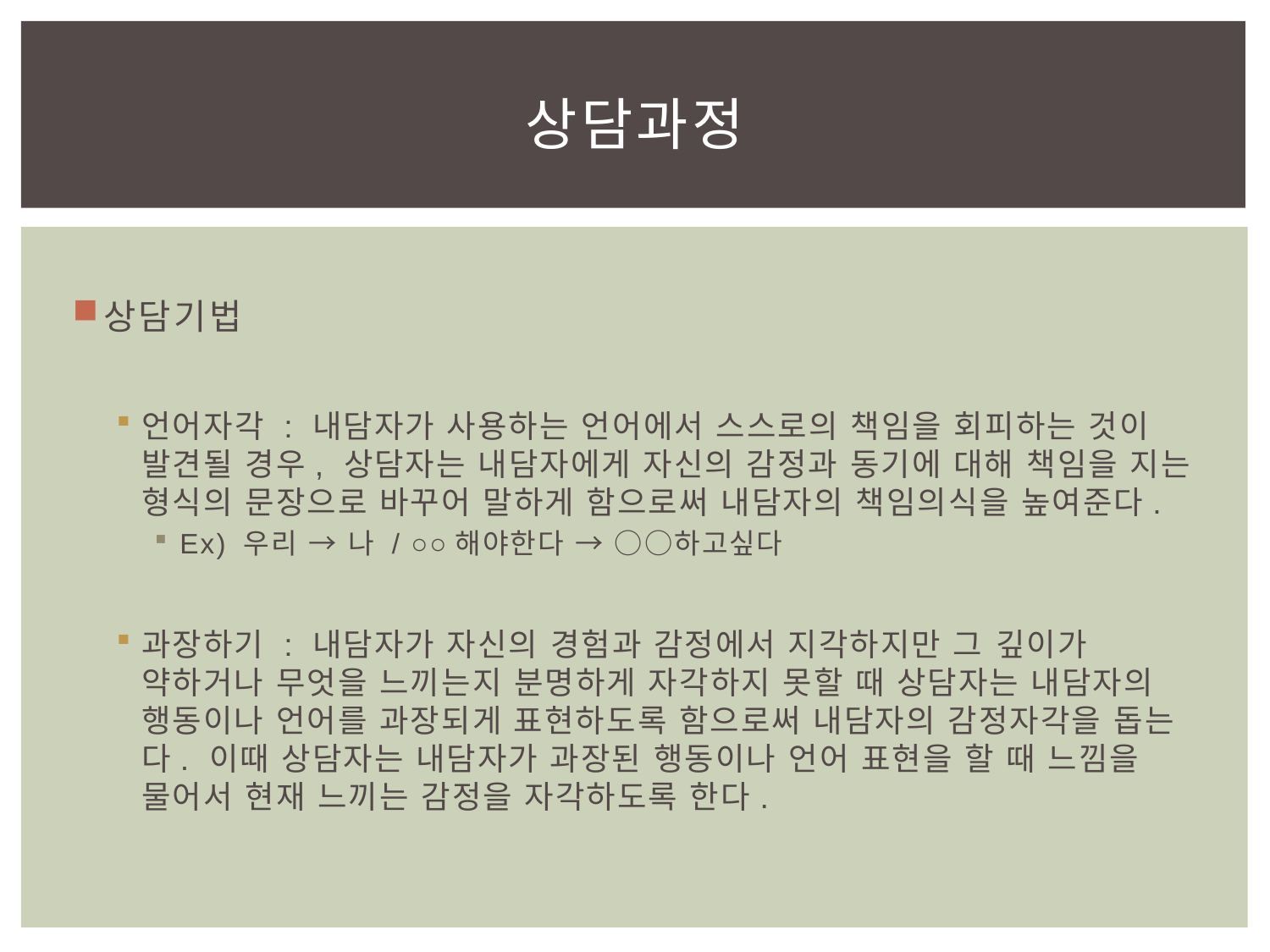

# 상담과정

상담기법

언어자각 : 내담자가 사용하는 언어에서 스스로의 책임을 회피하는 것이 발견될 경우, 상담자는 내담자에게 자신의 감정과 동기에 대해 책임을 지는 형식의 문장으로 바꾸어 말하게 함으로써 내담자의 책임의식을 높여준다.
Ex) 우리 → 나 / ○○해야한다 → ○○하고싶다

과장하기 : 내담자가 자신의 경험과 감정에서 지각하지만 그 깊이가 약하거나 무엇을 느끼는지 분명하게 자각하지 못할 때 상담자는 내담자의 행동이나 언어를 과장되게 표현하도록 함으로써 내담자의 감정자각을 돕는다. 이때 상담자는 내담자가 과장된 행동이나 언어 표현을 할 때 느낌을 물어서 현재 느끼는 감정을 자각하도록 한다.